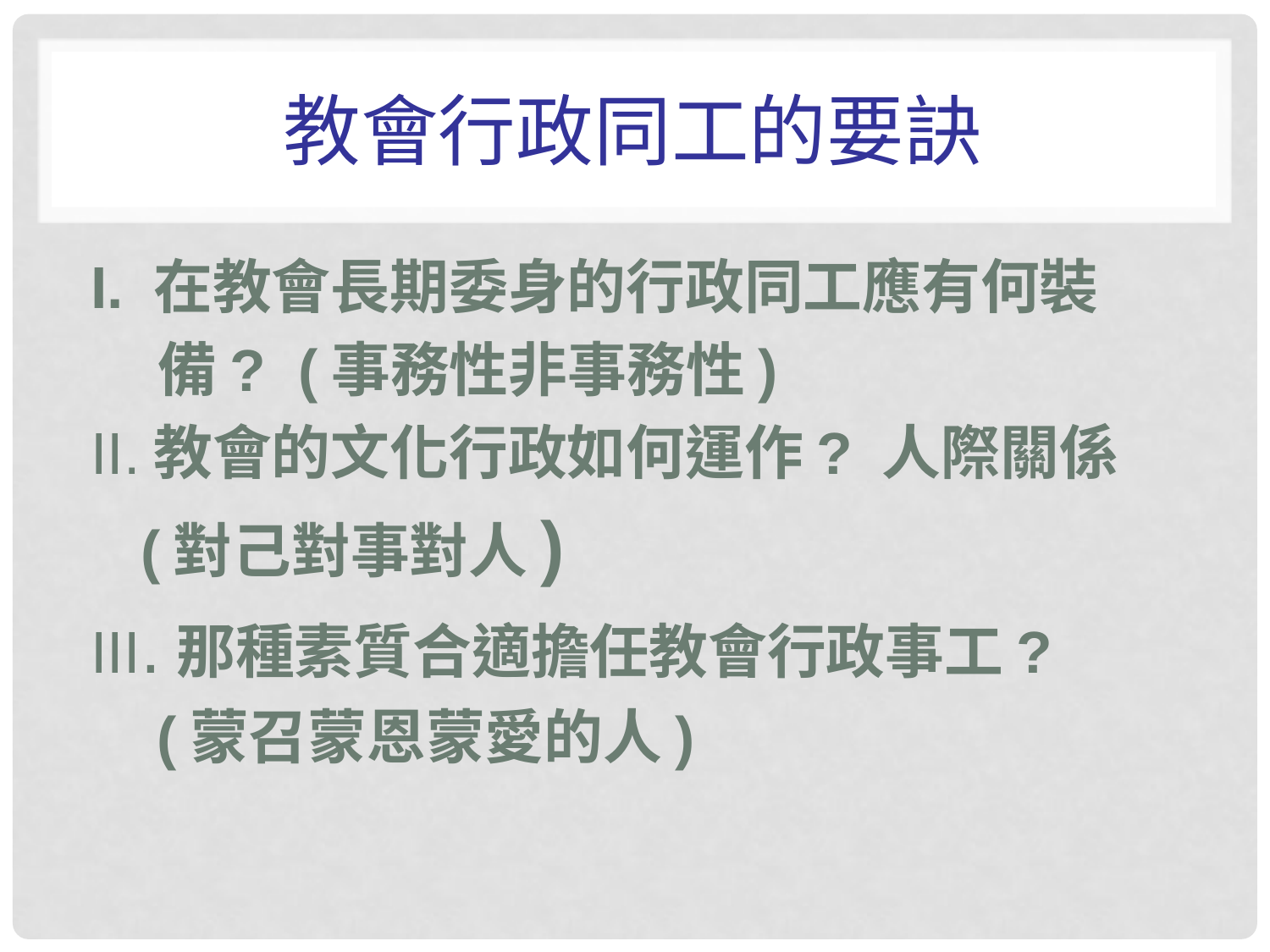

# 教會行政同工的要訣
I. 在教會長期委身的行政同工應有何裝
    備?  (事務性非事務性)
II.教會的文化行政如何運作? 人際關係
   (對己對事對人)
III.那種素質合適擔任教會行政事工?
    (蒙召蒙恩蒙愛的人)